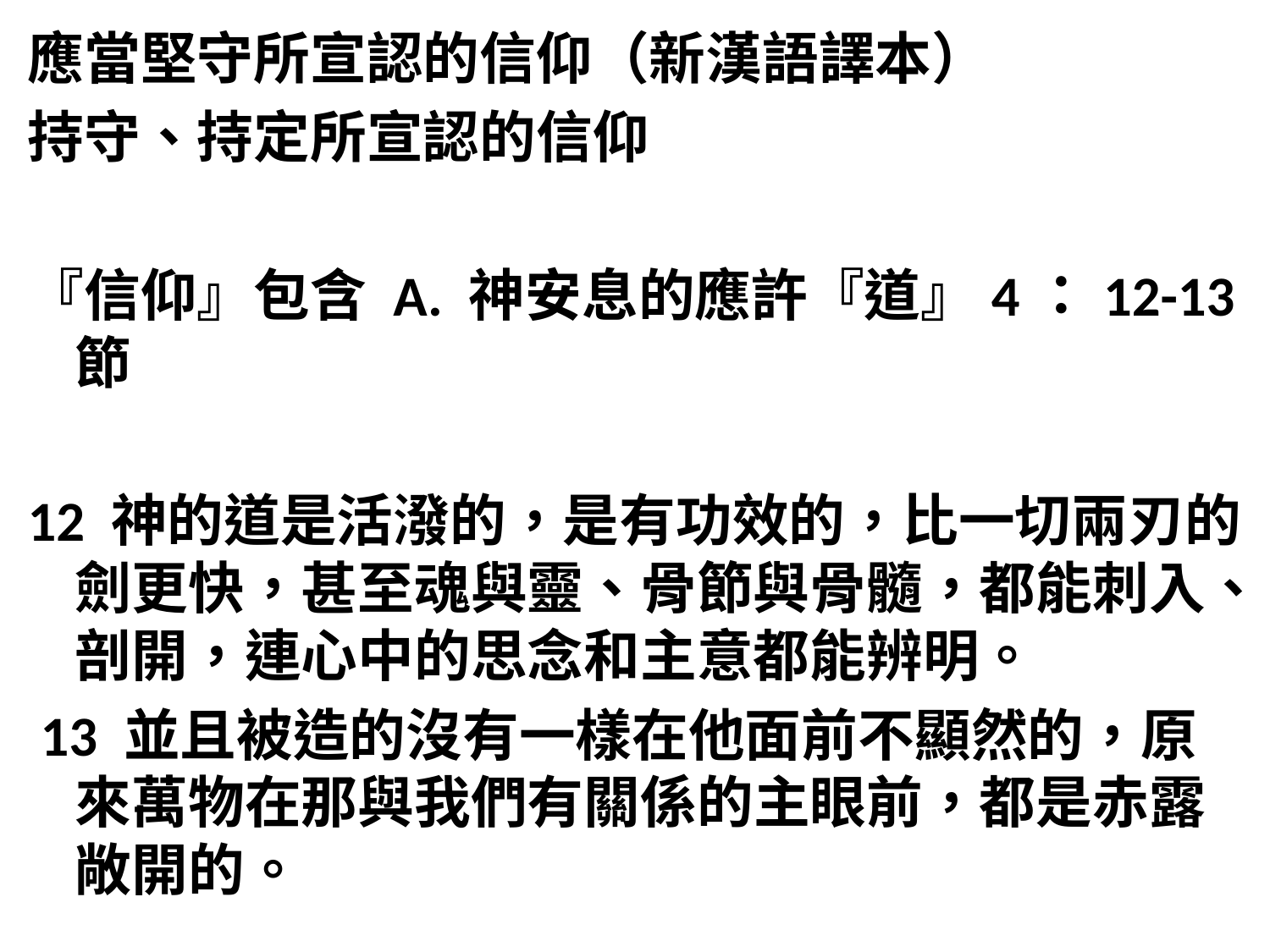

應當堅守所宣認的信仰（新漢語譯本）
持守、持定所宣認的信仰

『信仰』包含 A. 神安息的應許『道』4：12-13節

12 神的道是活潑的，是有功效的，比一切兩刃的劍更快，甚至魂與靈、骨節與骨髓，都能刺入、剖開，連心中的思念和主意都能辨明。
 13 並且被造的沒有一樣在他面前不顯然的，原來萬物在那與我們有關係的主眼前，都是赤露敞開的。